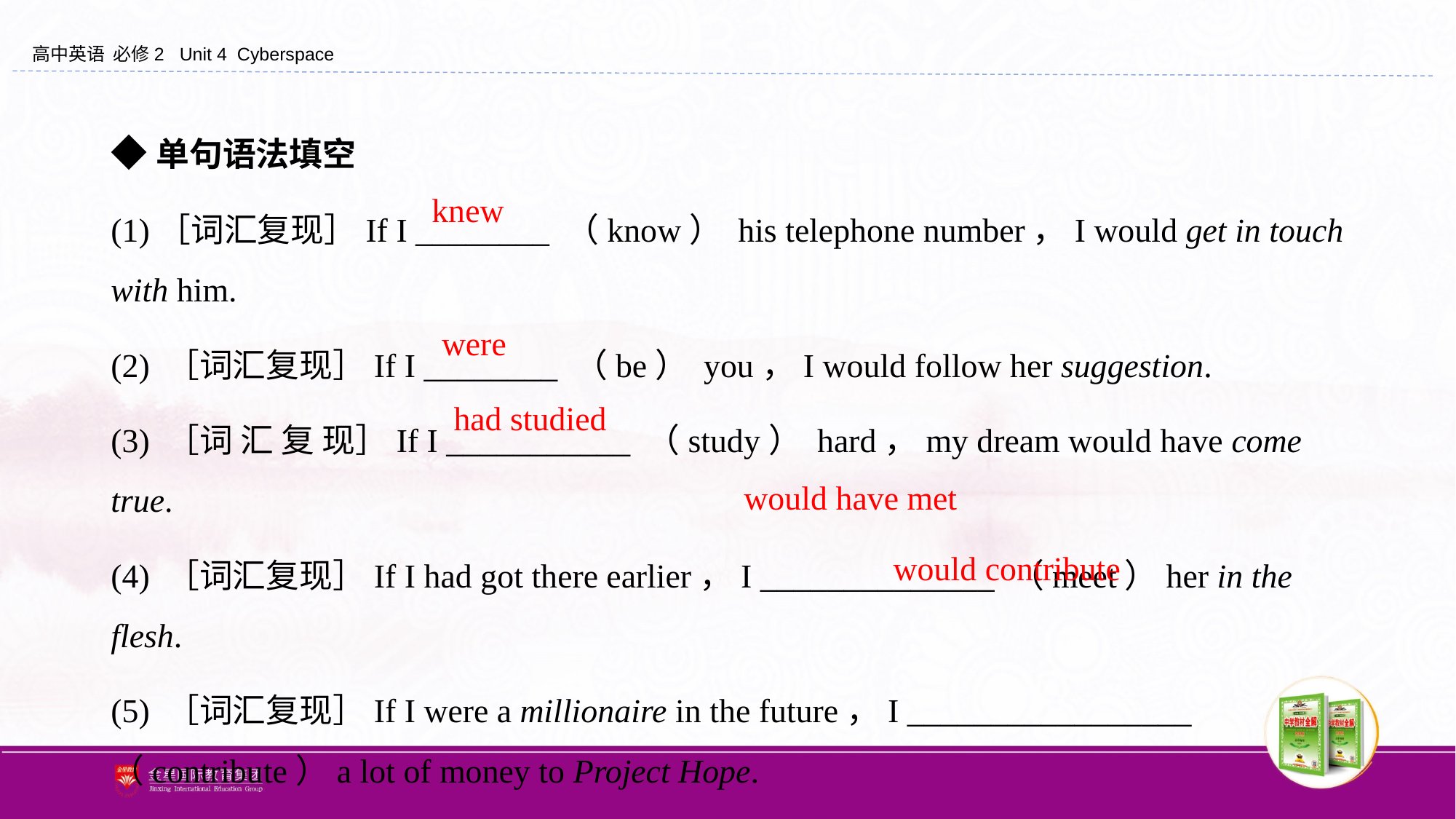

◆单句语法填空
(1)［词汇复现］If I ________ （know） his telephone number，I would get in touch with him.
(2) ［词汇复现］If I ________ （be） you，I would follow her suggestion.
(3) ［词 汇 复 现］If I ___________ （study） hard，my dream would have come true.
(4) ［词汇复现］If I had got there earlier，I ______________ （meet）her in the flesh.
(5) ［词汇复现］If I were a millionaire in the future，I _________________ （contribute）a lot of money to Project Hope.
knew
were
had studied
would have met
would contribute